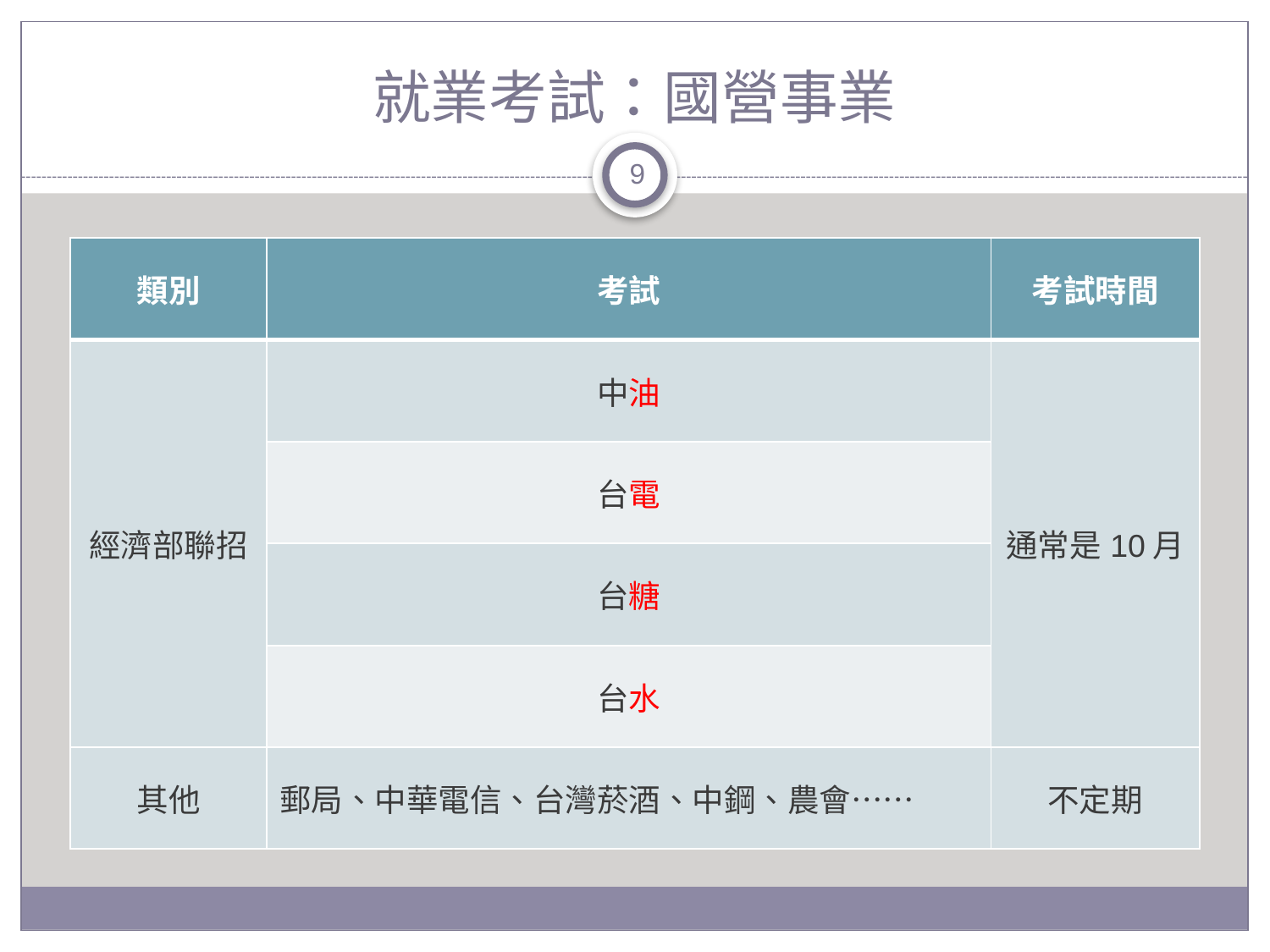

# 就業考試：國營事業
9
| 類別 | 考試 | 考試時間 |
| --- | --- | --- |
| 經濟部聯招 | 中油 | 通常是10月 |
|  | 台電 |  |
|  | 台糖 |  |
|  | 台水 |  |
| 其他 | 郵局、中華電信、台灣菸酒、中鋼、農會…… | 不定期 |